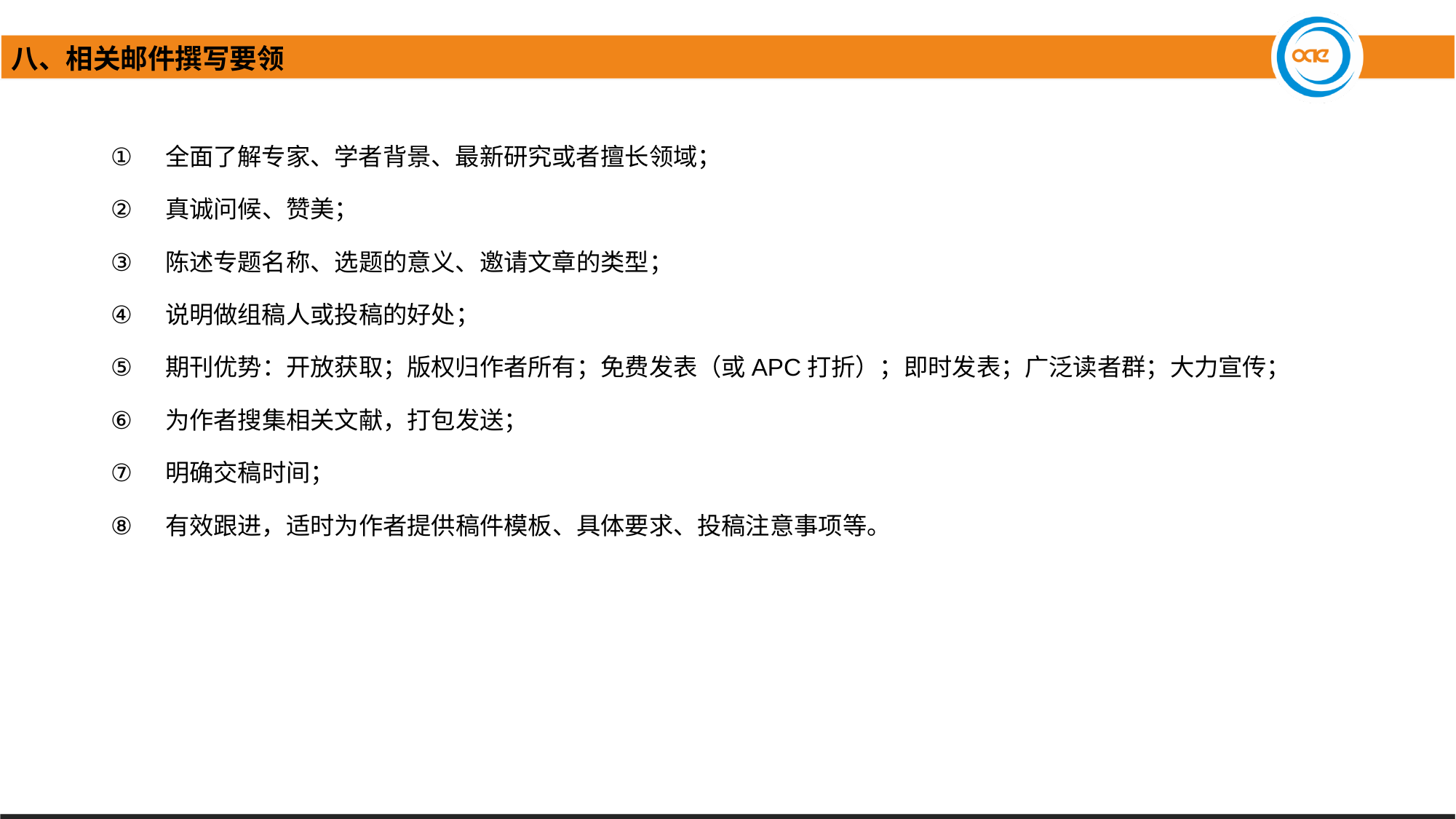

八、相关邮件撰写要领
全面了解专家、学者背景、最新研究或者擅长领域；
真诚问候、赞美；
陈述专题名称、选题的意义、邀请文章的类型；
说明做组稿人或投稿的好处；
期刊优势：开放获取；版权归作者所有；免费发表（或APC打折）；即时发表；广泛读者群；大力宣传；
为作者搜集相关文献，打包发送；
明确交稿时间；
有效跟进，适时为作者提供稿件模板、具体要求、投稿注意事项等。